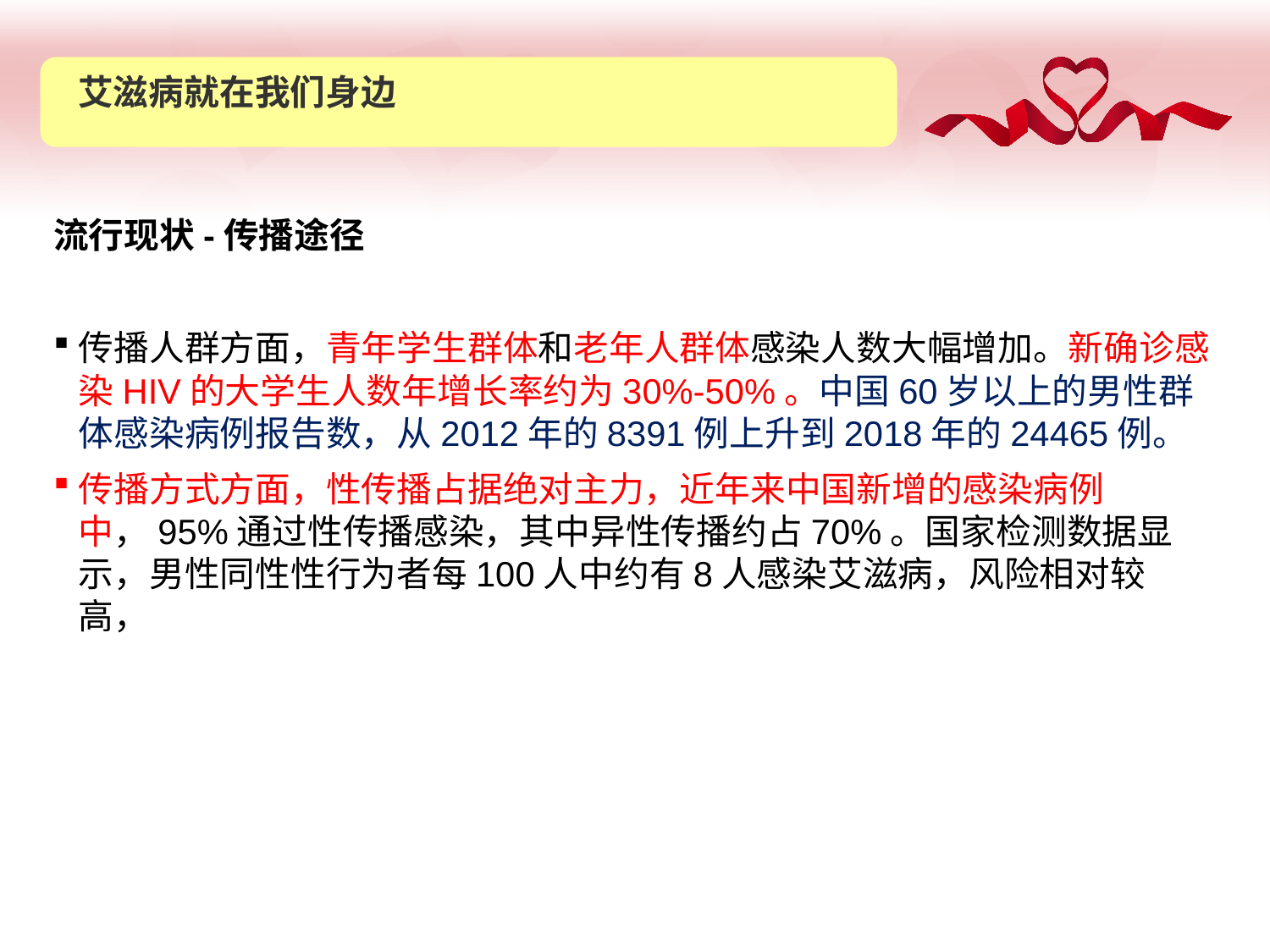

艾滋病就在我们身边

流行现状-传播途径

传播人群方面，青年学生群体和老年人群体感染人数大幅增加。新确诊感染HIV的大学生人数年增长率约为30%-50%。中国60岁以上的男性群体感染病例报告数，从2012年的8391例上升到2018年的24465例。
传播方式方面，性传播占据绝对主力，近年来中国新增的感染病例中，95%通过性传播感染，其中异性传播约占70%。国家检测数据显示，男性同性性行为者每100人中约有8人感染艾滋病，风险相对较高，